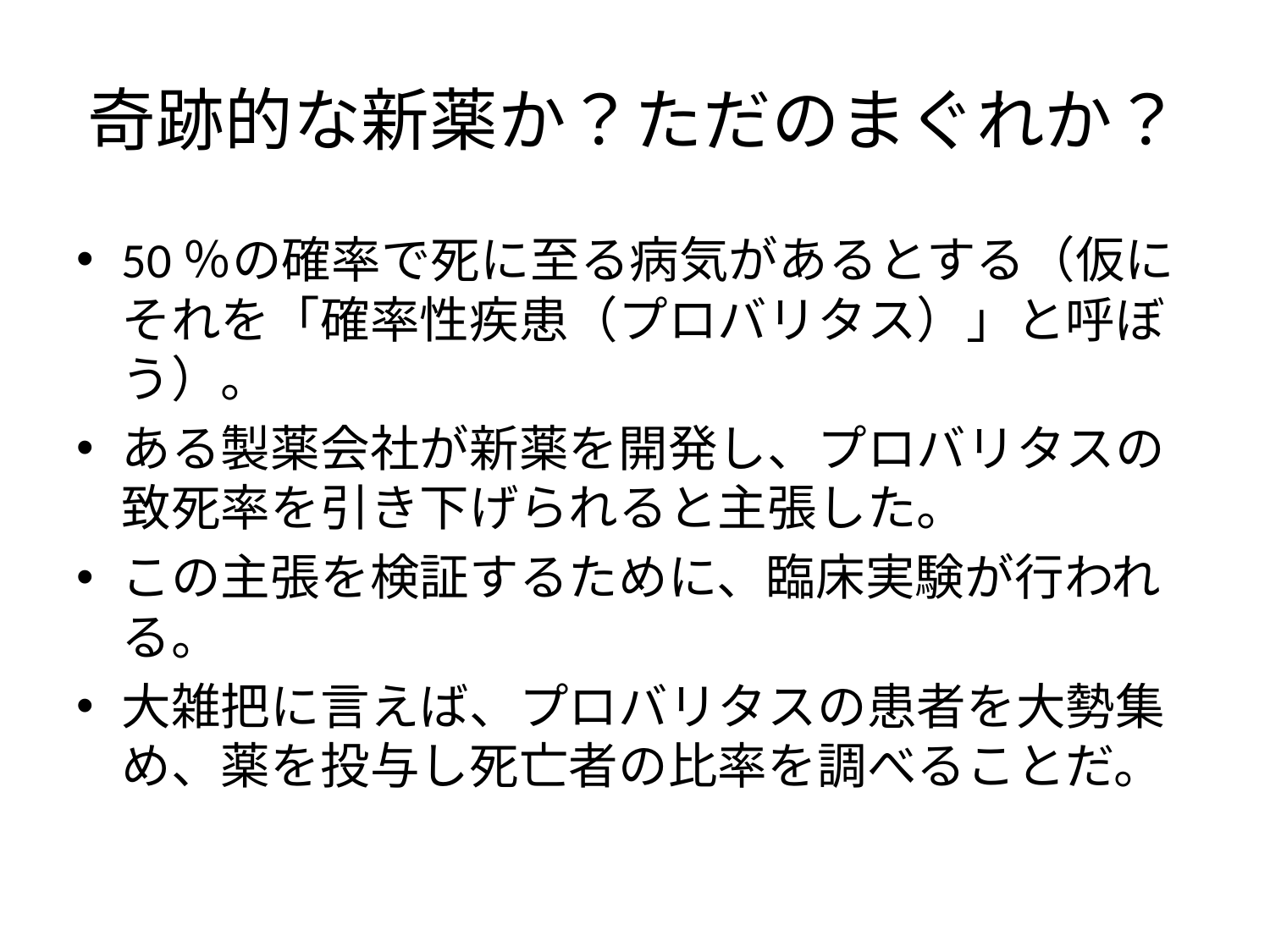

# 奇跡的な新薬か？ただのまぐれか？
50％の確率で死に至る病気があるとする（仮にそれを「確率性疾患（プロバリタス）」と呼ぼう）。
ある製薬会社が新薬を開発し、プロバリタスの致死率を引き下げられると主張した。
この主張を検証するために、臨床実験が行われる。
大雑把に言えば、プロバリタスの患者を大勢集め、薬を投与し死亡者の比率を調べることだ。